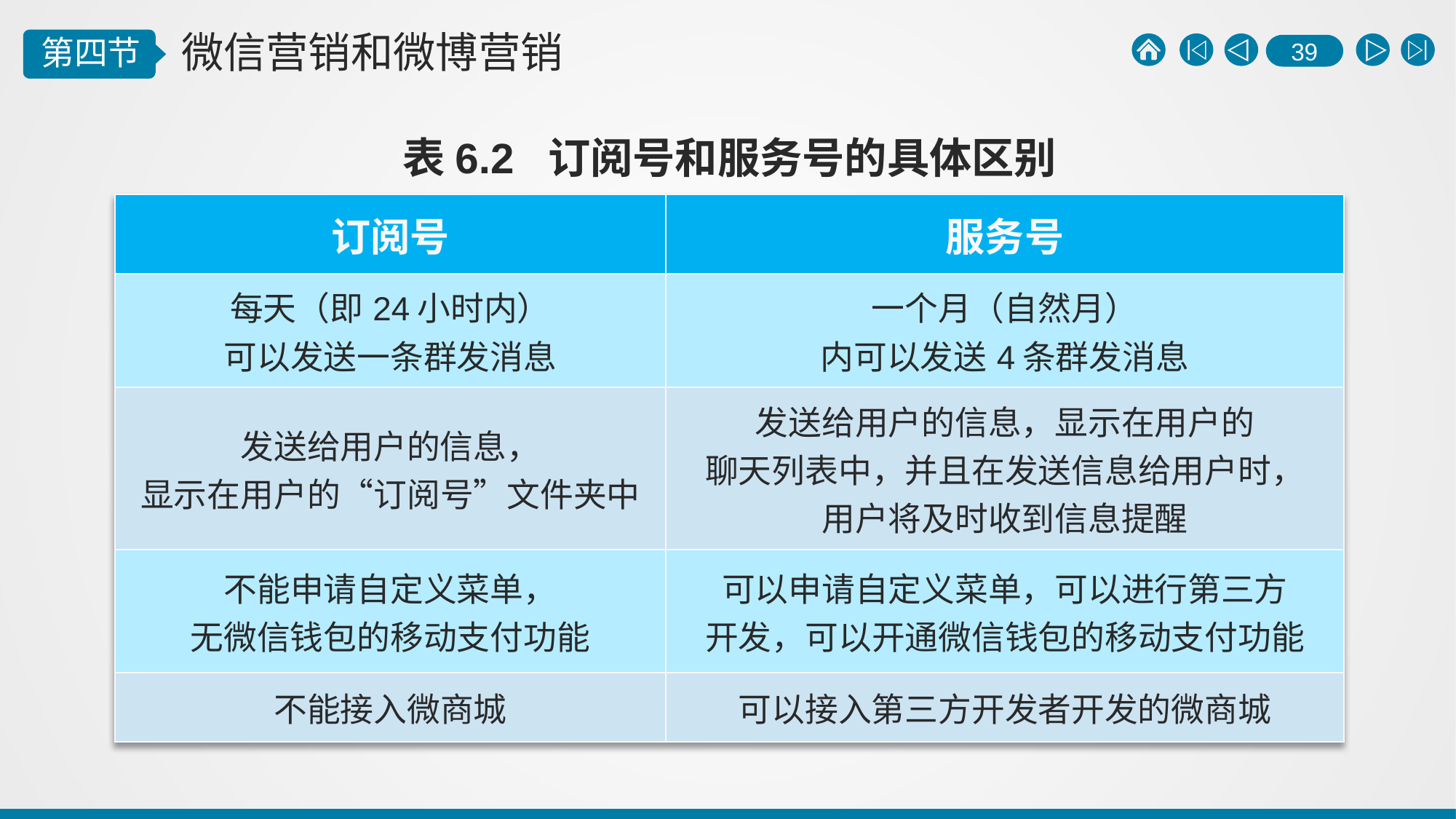

表6.2  订阅号和服务号的具体区别
| 订阅号 | 服务号 |
| --- | --- |
| 每天（即24小时内） 可以发送一条群发消息 | 一个月（自然月） 内可以发送4条群发消息 |
| 发送给用户的信息， 显示在用户的“订阅号”文件夹中 | 发送给用户的信息，显示在用户的 聊天列表中，并且在发送信息给用户时， 用户将及时收到信息提醒 |
| 不能申请自定义菜单， 无微信钱包的移动支付功能 | 可以申请自定义菜单，可以进行第三方 开发，可以开通微信钱包的移动支付功能 |
| 不能接入微商城 | 可以接入第三方开发者开发的微商城 |